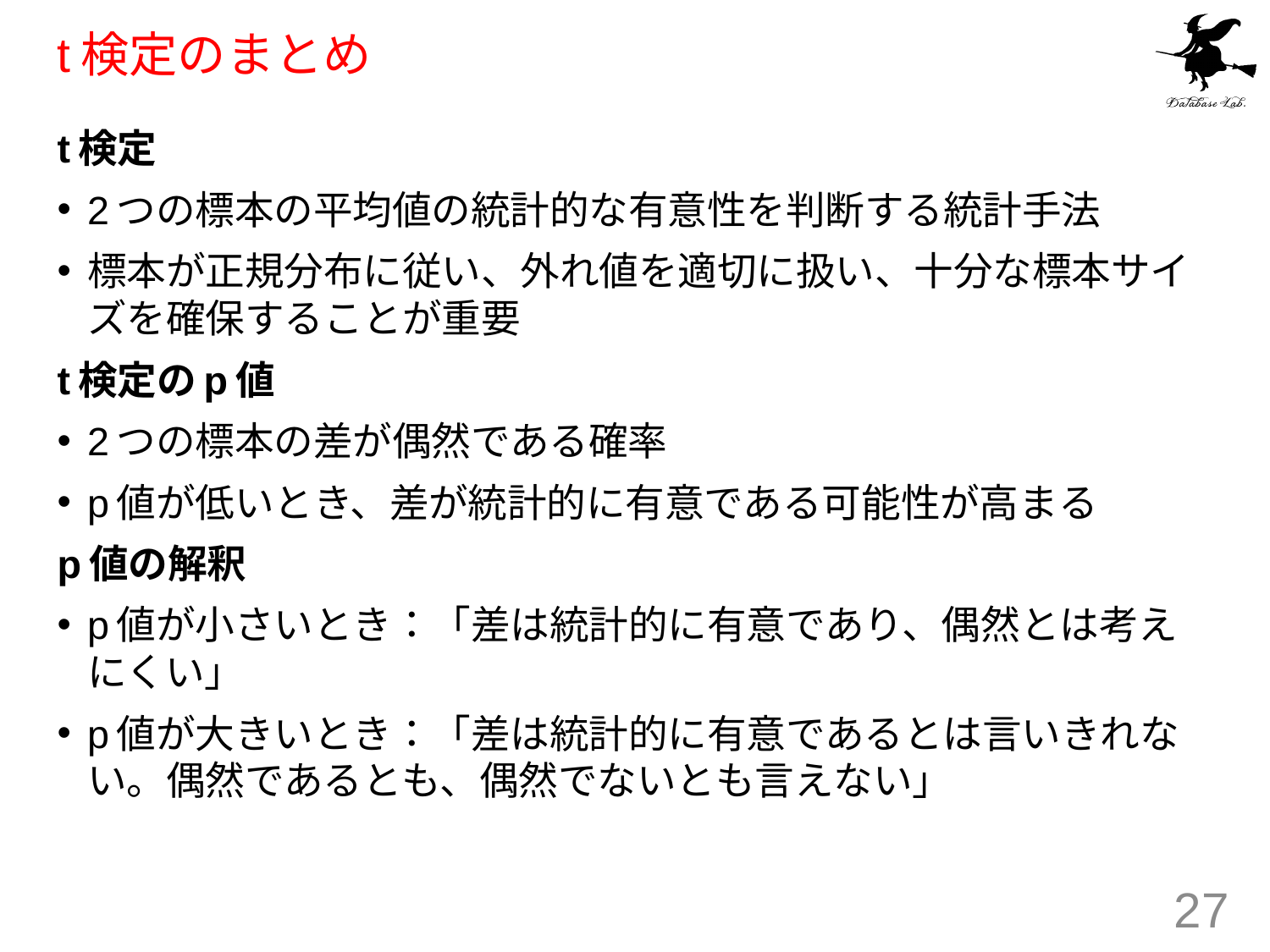

# t検定のまとめ
t検定
2つの標本の平均値の統計的な有意性を判断する統計手法
標本が正規分布に従い、外れ値を適切に扱い、十分な標本サイズを確保することが重要
t検定のp値
2つの標本の差が偶然である確率
p値が低いとき、差が統計的に有意である可能性が高まる
p値の解釈
p値が小さいとき：「差は統計的に有意であり、偶然とは考えにくい」
p値が大きいとき：「差は統計的に有意であるとは言いきれない。偶然であるとも、偶然でないとも言えない」

27